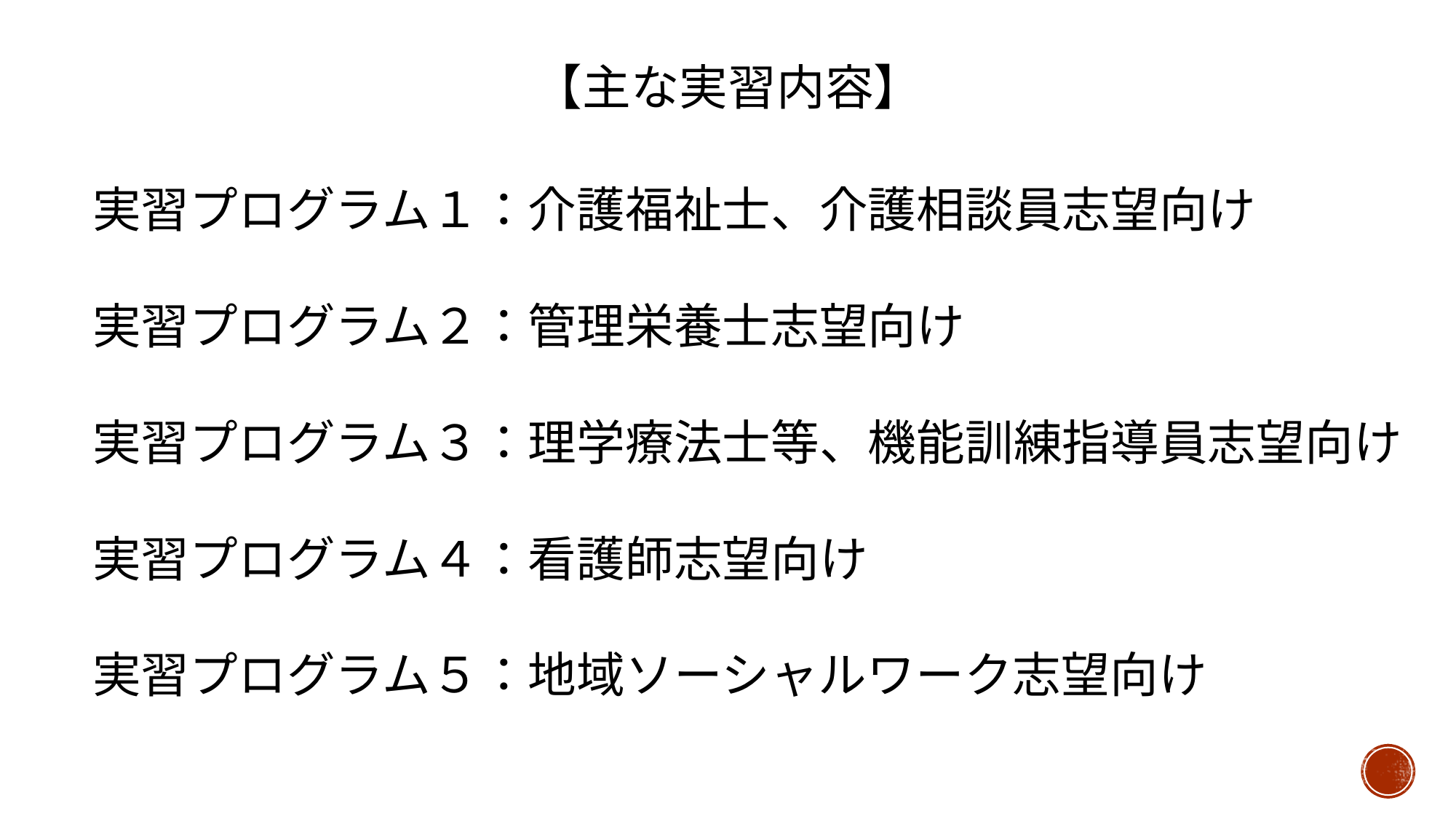

【主な実習内容】
実習プログラム１：介護福祉士、介護相談員志望向け

実習プログラム２：管理栄養士志望向け

実習プログラム３：理学療法士等、機能訓練指導員志望向け

実習プログラム４：看護師志望向け

実習プログラム５：地域ソーシャルワーク志望向け